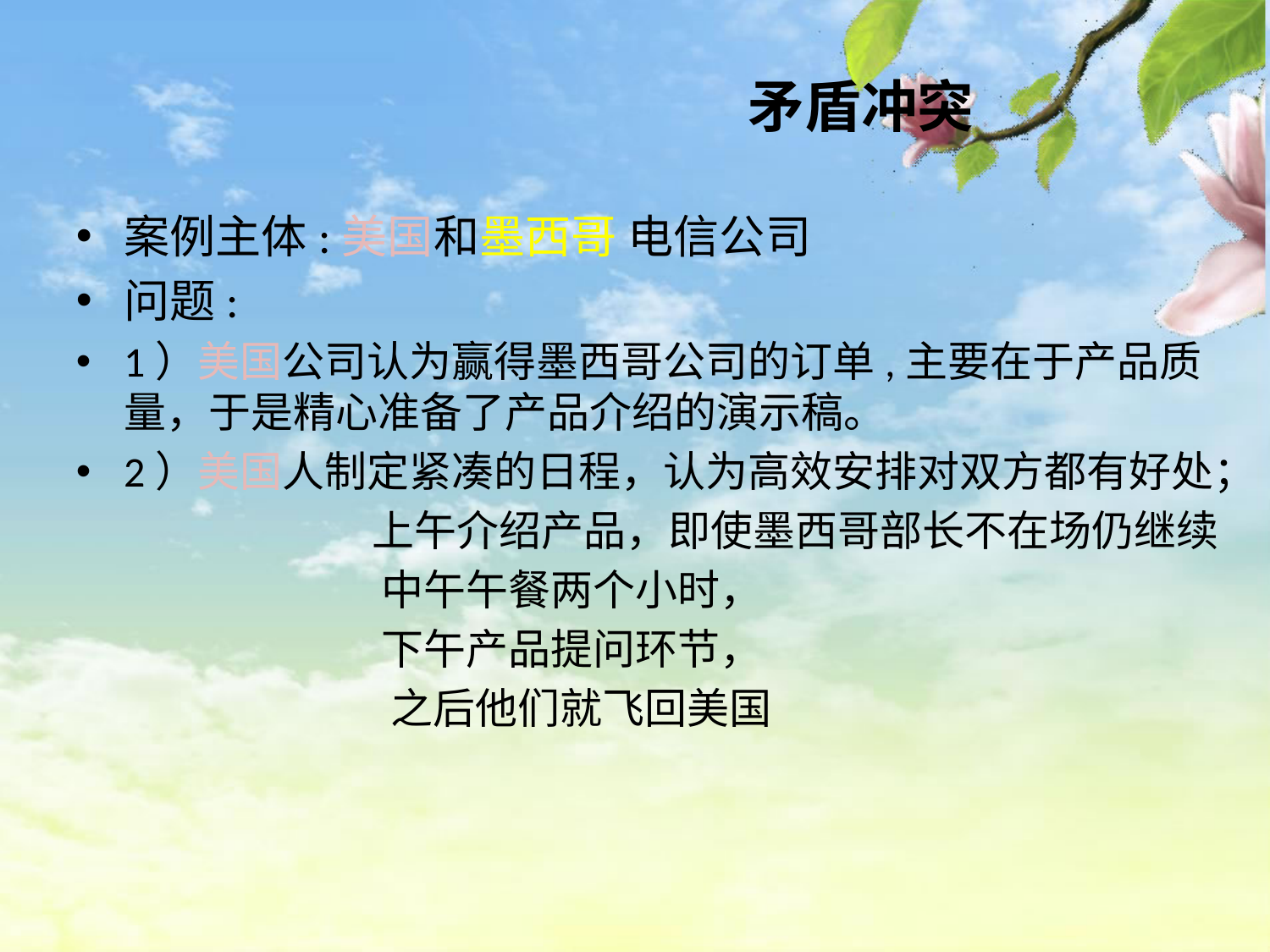

# 矛盾冲突
案例主体:美国和墨西哥 电信公司
问题:
1）美国公司认为赢得墨西哥公司的订单,主要在于产品质量，于是精心准备了产品介绍的演示稿。
2）美国人制定紧凑的日程，认为高效安排对双方都有好处；
                              上午介绍产品，即使墨西哥部长不在场仍继续
                               中午午餐两个小时，
                               下午产品提问环节，
                                之后他们就飞回美国